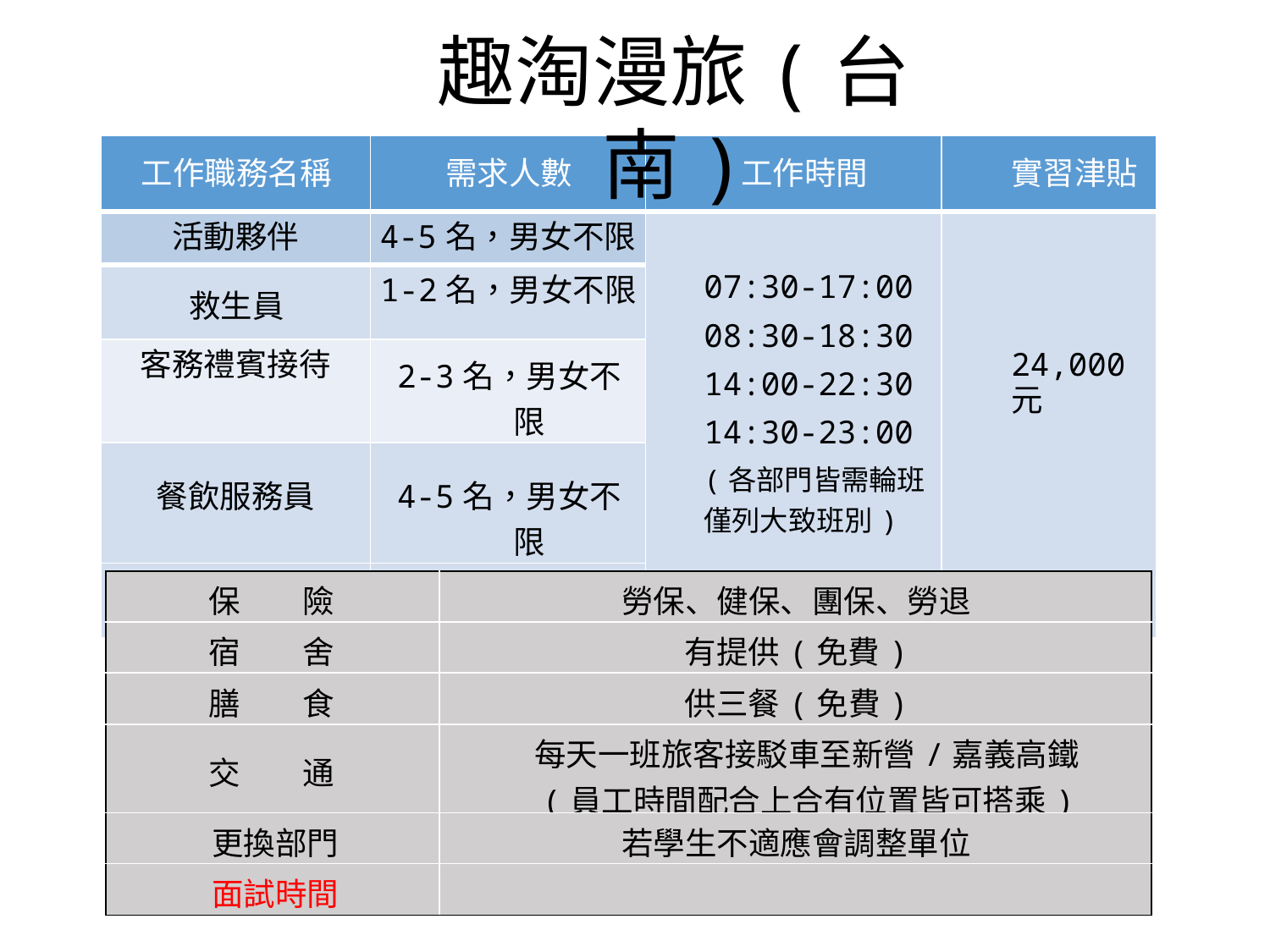

# 趣淘漫旅(台南)
| 工作職務名稱 | 需求人數 | 工作時間 | 實習津貼 |
| --- | --- | --- | --- |
| 活動夥伴 | 4-5名，男女不限 | 07:30-17:00 08:30-18:30 14:00-22:30 14:30-23:00 (各部門皆需輪班僅列大致班別) | 24,000元 |
| 救生員 | 1-2名，男女不限 |  |  |
| 客務禮賓接待 | 2-3名，男女不限 |  |  |
| 餐飲服務員 | 4-5名，男女不限 |  |  |
| 房務作業員 | 2-3名，男女不限 |  |  |
| 保 | 險 | 勞保、健保、團保、勞退 |
| --- | --- | --- |
| 宿 | 舍 | 有提供(免費) |
| 膳 | 食 | 供三餐(免費) |
| 交 | 通 | 每天一班旅客接駁車至新營/嘉義高鐵 (員工時間配合上合有位置皆可搭乘) |
| 更換部門 |  | 若學生不適應會調整單位 |
| 面試時間 |  |  |